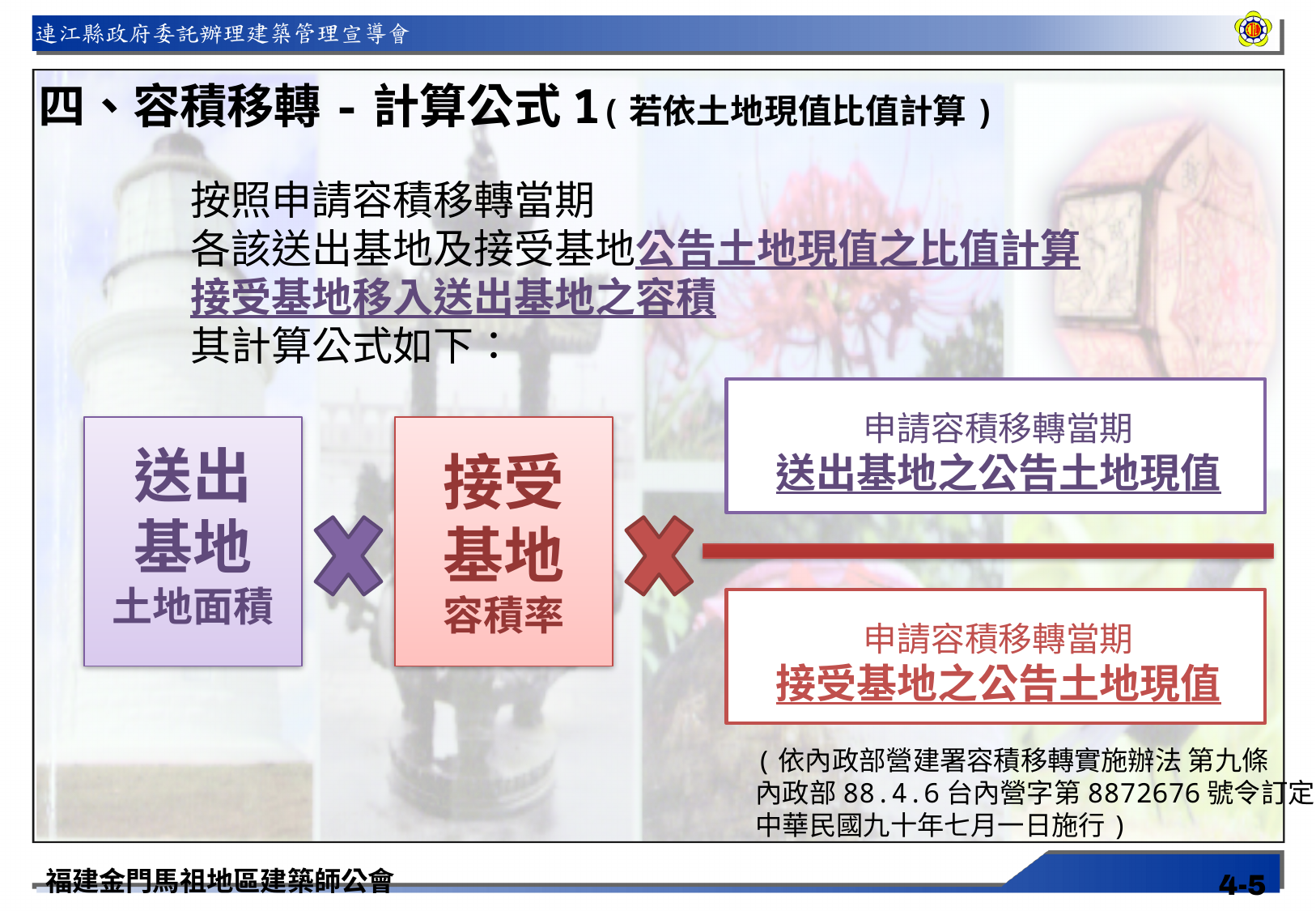

四、容積移轉-計算公式1(若依土地現值比值計算)
按照申請容積移轉當期
各該送出基地及接受基地公告土地現值之比值計算
接受基地移入送出基地之容積
其計算公式如下：

申請容積移轉當期
送出基地之公告土地現值

送出
基地
土地面積
接受基地容積率

申請容積移轉當期
接受基地之公告土地現值
(依內政部營建署容積移轉實施辦法 第九條
內政部88.4.6台內營字第8872676號令訂定、
中華民國九十年七月一日施行)
福建金門馬祖地區建築師公會
4-5